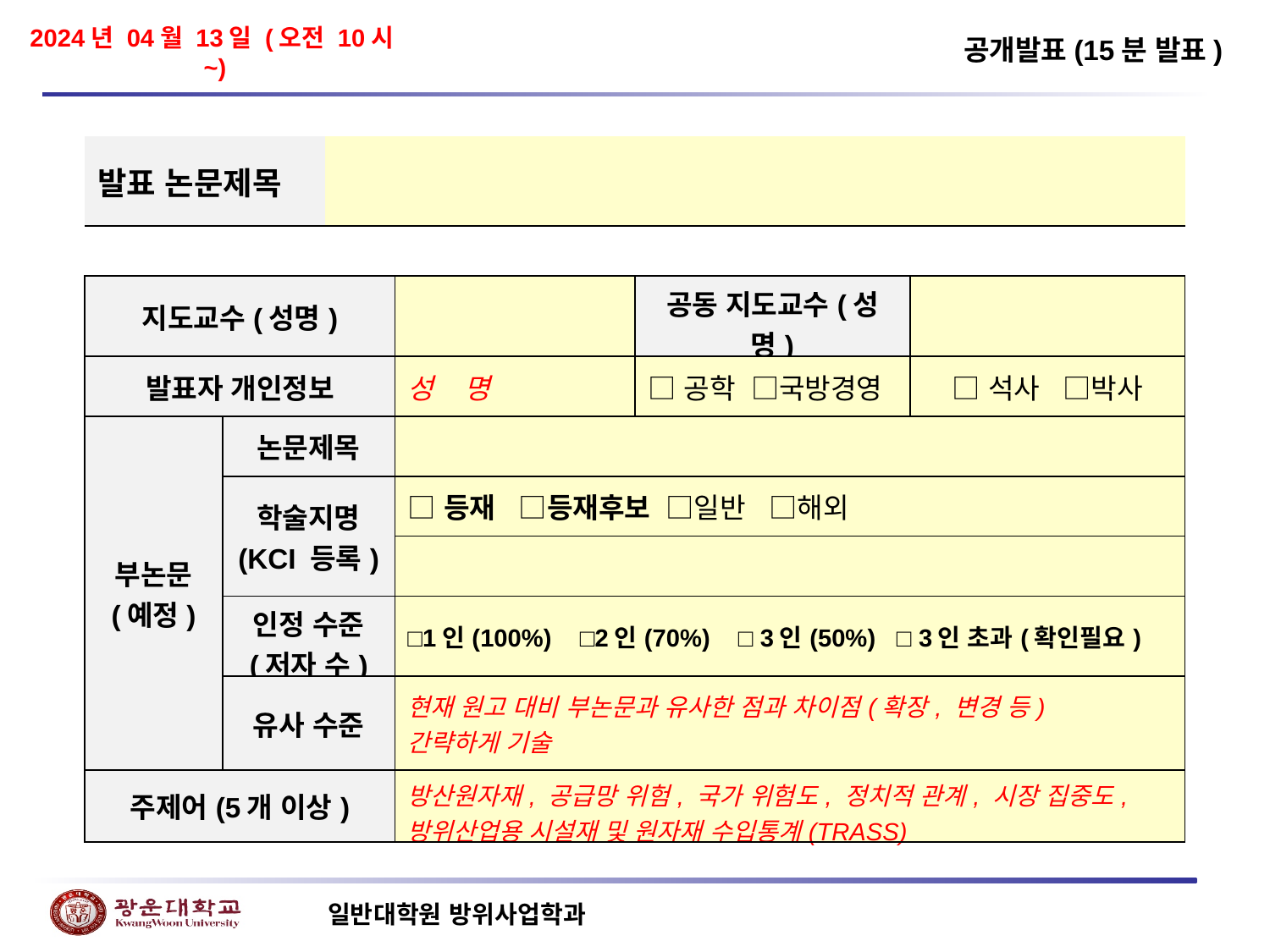

2024년 04월 13일 (오전 10시~)
공개발표(15분 발표)
| 발표 논문제목 |  |
| --- | --- |
| 지도교수(성명) |  |  | 공동 지도교수(성명) |  |
| --- | --- | --- | --- | --- |
| 발표자 개인정보 |  | 성 명 | □공학 □국방경영 | □석사 □박사 |
| 부논문 (예정) | 논문제목 |  |  |  |
|  | 학술지명 (KCI 등록) | □등재 □등재후보 □일반 □해외 |  |  |
|  |  |  |  |  |
|  | 인정 수준 (저자 수) | □1인(100%) □2인(70%) □ 3인(50%) □ 3인 초과(확인필요) |  |  |
|  | 유사 수준 | 현재 원고 대비 부논문과 유사한 점과 차이점(확장, 변경 등) 간략하게 기술 |  |  |
| 주제어(5개 이상) |  | 방산원자재, 공급망 위험, 국가 위험도, 정치적 관계, 시장 집중도, 방위산업용 시설재 및 원자재 수입통계(TRASS) |  |  |
#
2022년 12월 10일